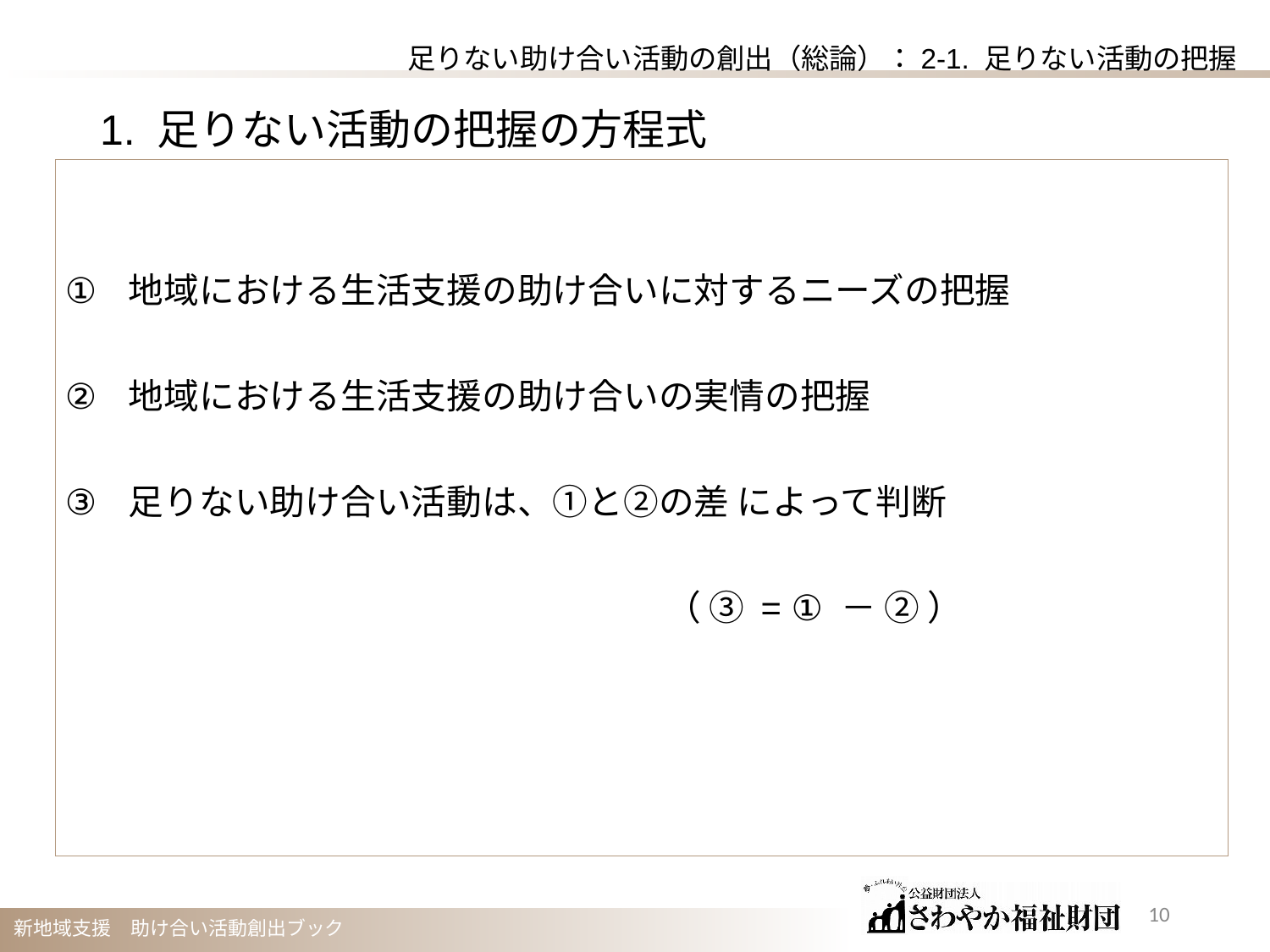

足りない助け合い活動の創出（総論）：2-1. 足りない活動の把握
1. 足りない活動の把握の方程式

地域における生活支援の助け合いに対するニーズの把握
地域における生活支援の助け合いの実情の把握
足りない助け合い活動は、①と②の差 によって判断
　　　　　　　　　　　　　　　　　（ ③ = ① － ② ）
10